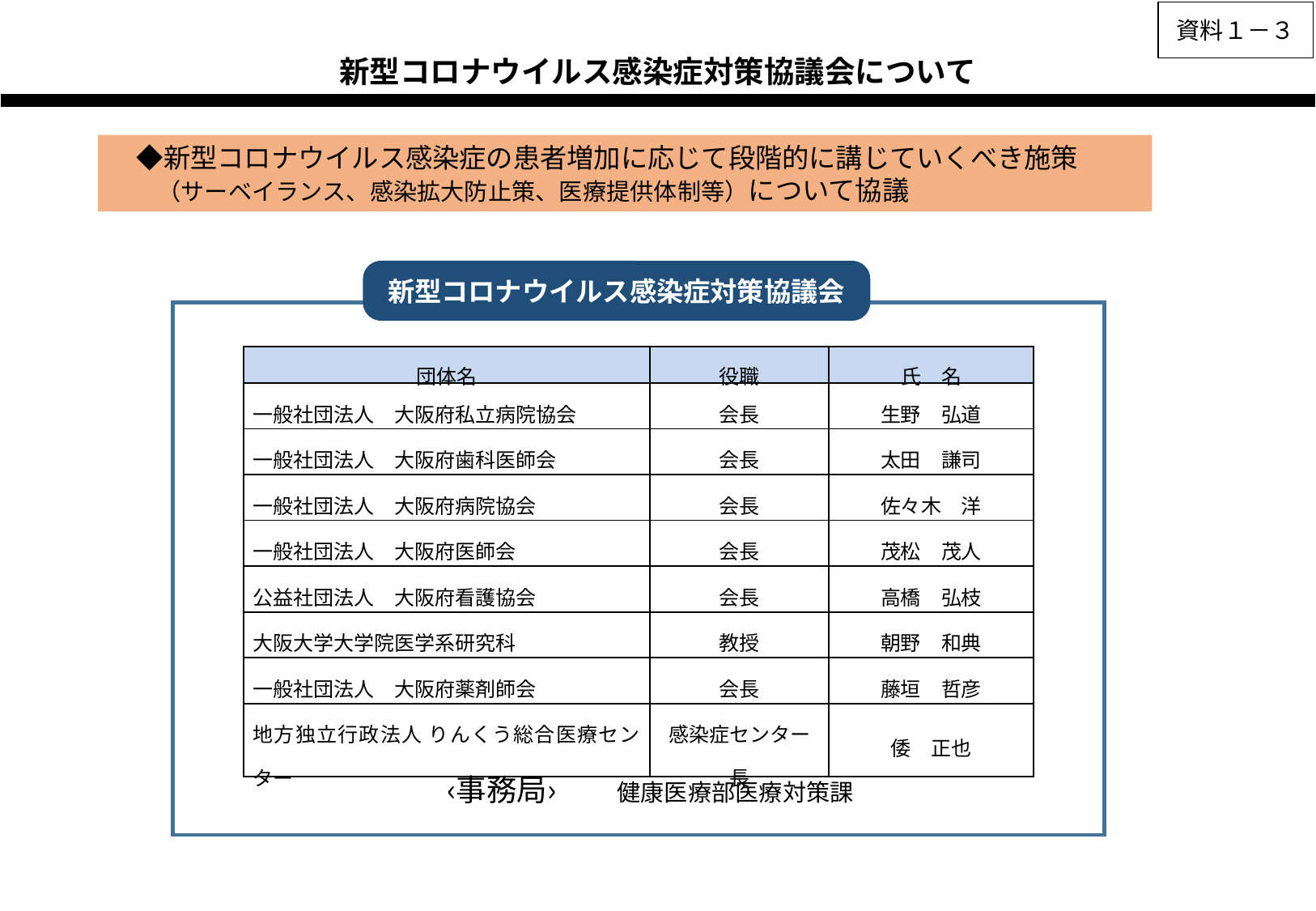

資料１－３
新型コロナウイルス感染症対策協議会について
　◆新型コロナウイルス感染症の患者増加に応じて段階的に講じていくべき施策
　　（サーベイランス、感染拡大防止策、医療提供体制等）について協議
新型コロナウイルス感染症対策協議会

　‹事務局›　　健康医療部医療対策課
| 団体名 | 役職 | 氏　名 |
| --- | --- | --- |
| 一般社団法人　大阪府私立病院協会 | 会長 | 生野　弘道 |
| 一般社団法人　大阪府歯科医師会 | 会長 | 太田　謙司 |
| 一般社団法人　大阪府病院協会 | 会長 | 佐々木　洋 |
| 一般社団法人　大阪府医師会 | 会長 | 茂松　茂人 |
| 公益社団法人　大阪府看護協会 | 会長 | 高橋　弘枝 |
| 大阪大学大学院医学系研究科 | 教授 | 朝野　和典 |
| 一般社団法人　大阪府薬剤師会 | 会長 | 藤垣　哲彦 |
| 地方独立行政法人 りんくう総合医療センター | 感染症センター長 | 倭　正也 |